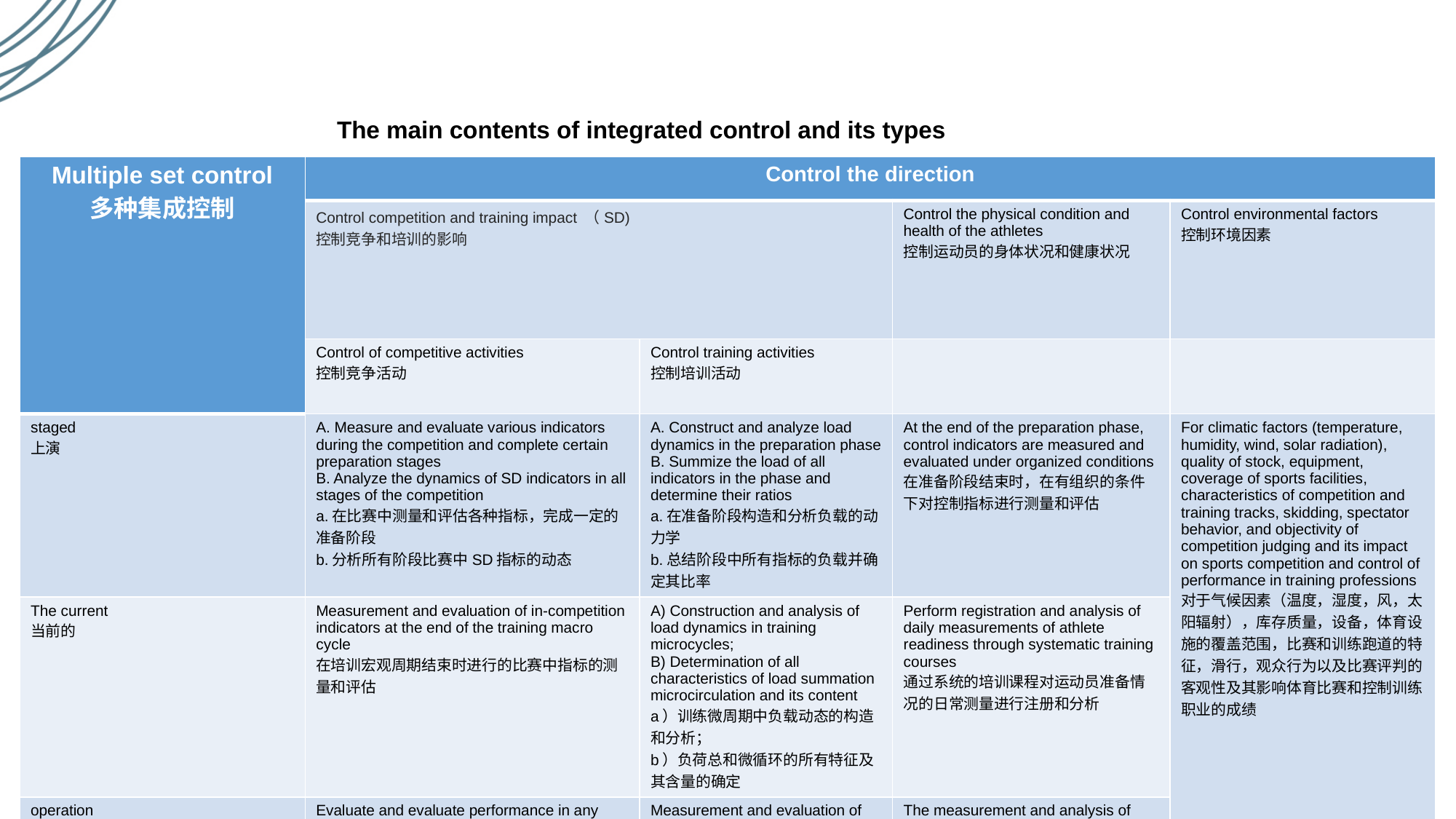

The main contents of integrated control and its types
| Multiple set control 多种集成控制 | Control the direction |  |  |  |
| --- | --- | --- | --- | --- |
|  | Control competition and training impact （SD) 控制竞争和培训的影响 |  | Control the physical condition and health of the athletes 控制运动员的身体状况和健康状况 | Control environmental factors 控制环境因素 |
|  | Control of competitive activities 控制竞争活动 | Control training activities 控制培训活动 |  |  |
| staged 上演 | A. Measure and evaluate various indicators during the competition and complete certain preparation stages B. Analyze the dynamics of SD indicators in all stages of the competition a.在比赛中测量和评估各种指标，完成一定的准备阶段 b.分析所有阶段比赛中SD指标的动态 | A. Construct and analyze load dynamics in the preparation phase B. Summize the load of all indicators in the phase and determine their ratios a.在准备阶段构造和分析负载的动力学 b.总结阶段中所有指标的负载并确定其比率 | At the end of the preparation phase, control indicators are measured and evaluated under organized conditions 在准备阶段结束时，在有组织的条件下对控制指标进行测量和评估 | For climatic factors (temperature, humidity, wind, solar radiation), quality of stock, equipment, coverage of sports facilities, characteristics of competition and training tracks, skidding, spectator behavior, and objectivity of competition judging and its impact on sports competition and control of performance in training professions 对于气候因素（温度，湿度，风，太阳辐射），库存质量，设备，体育设施的覆盖范围，比赛和训练跑道的特征，滑行，观众行为以及比赛评判的客观性及其影响体育比赛和控制训练职业的成绩 |
| The current 当前的 | Measurement and evaluation of in-competition indicators at the end of the training macro cycle 在培训宏观周期结束时进行的比赛中指标的测量和评估 | A) Construction and analysis of load dynamics in training microcycles; B) Determination of all characteristics of load summation microcirculation and its content a）训练微周期中负载动态的构造和分析； b）负荷总和微循环的所有特征及其含量的确定 | Perform registration and analysis of daily measurements of athlete readiness through systematic training courses 通过系统的培训课程对运动员准备情况的日常测量进行注册和分析 |  |
| operation 操作 | Evaluate and evaluate performance in any competition 评估和评估任何比赛中的表现 | Measurement and evaluation of physiological and physiological characteristics of exercise load, series of exercises, training 运动负荷的生理和生理特性的测量和评估，系列运动，训练 | The measurement and analysis of index can fully reflect the state change of athletes after exercise and training 指标的测量和分析，可充分反映运动员在运动和训练后或之后的状态变化 |  |